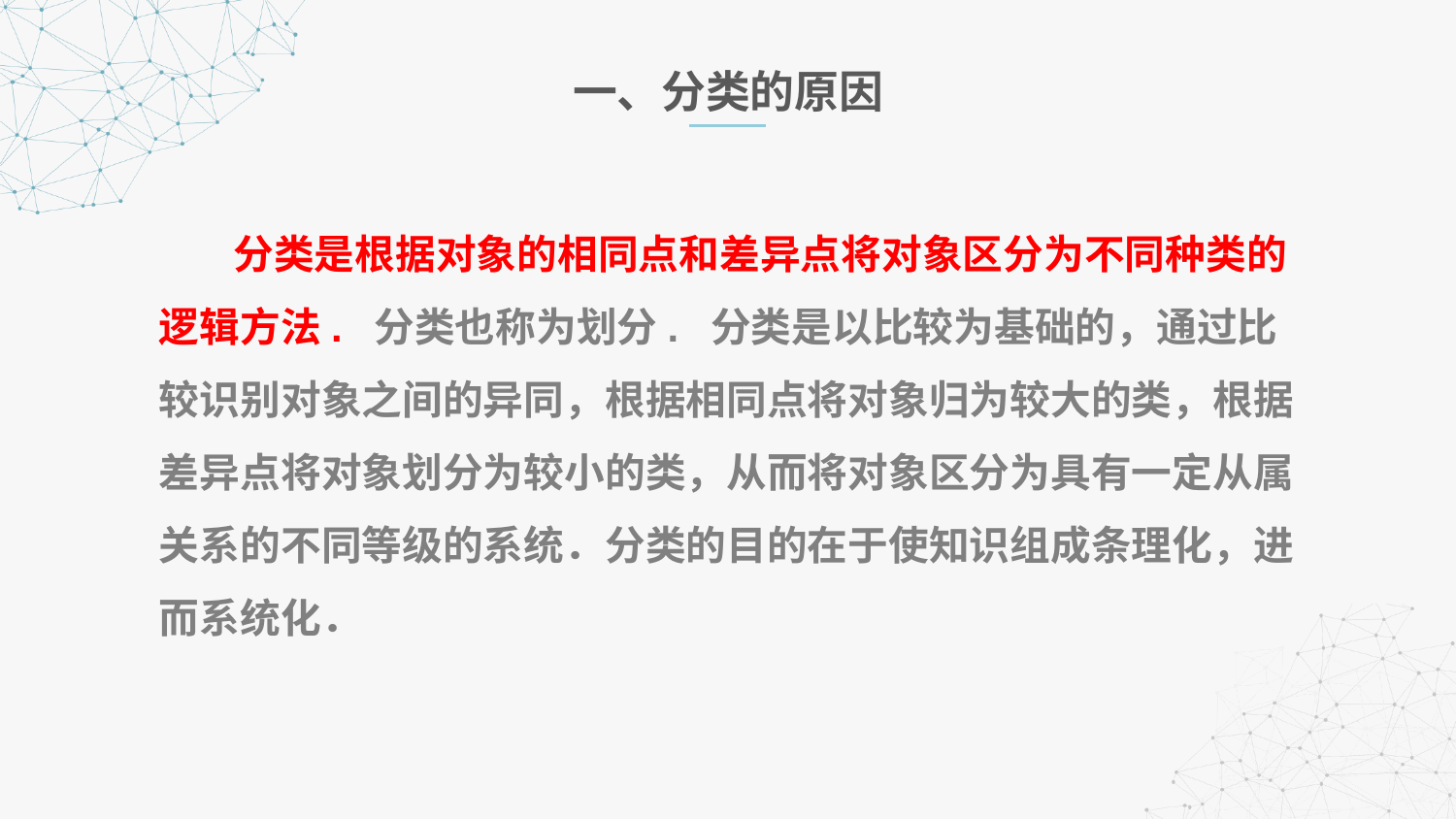

一、分类的原因
       分类是根据对象的相同点和差异点将对象区分为不同种类的逻辑方法.  分类也称为划分.  分类是以比较为基础的，通过比较识别对象之间的异同，根据相同点将对象归为较大的类，根据差异点将对象划分为较小的类，从而将对象区分为具有一定从属关系的不同等级的系统．分类的目的在于使知识组成条理化，进而系统化．